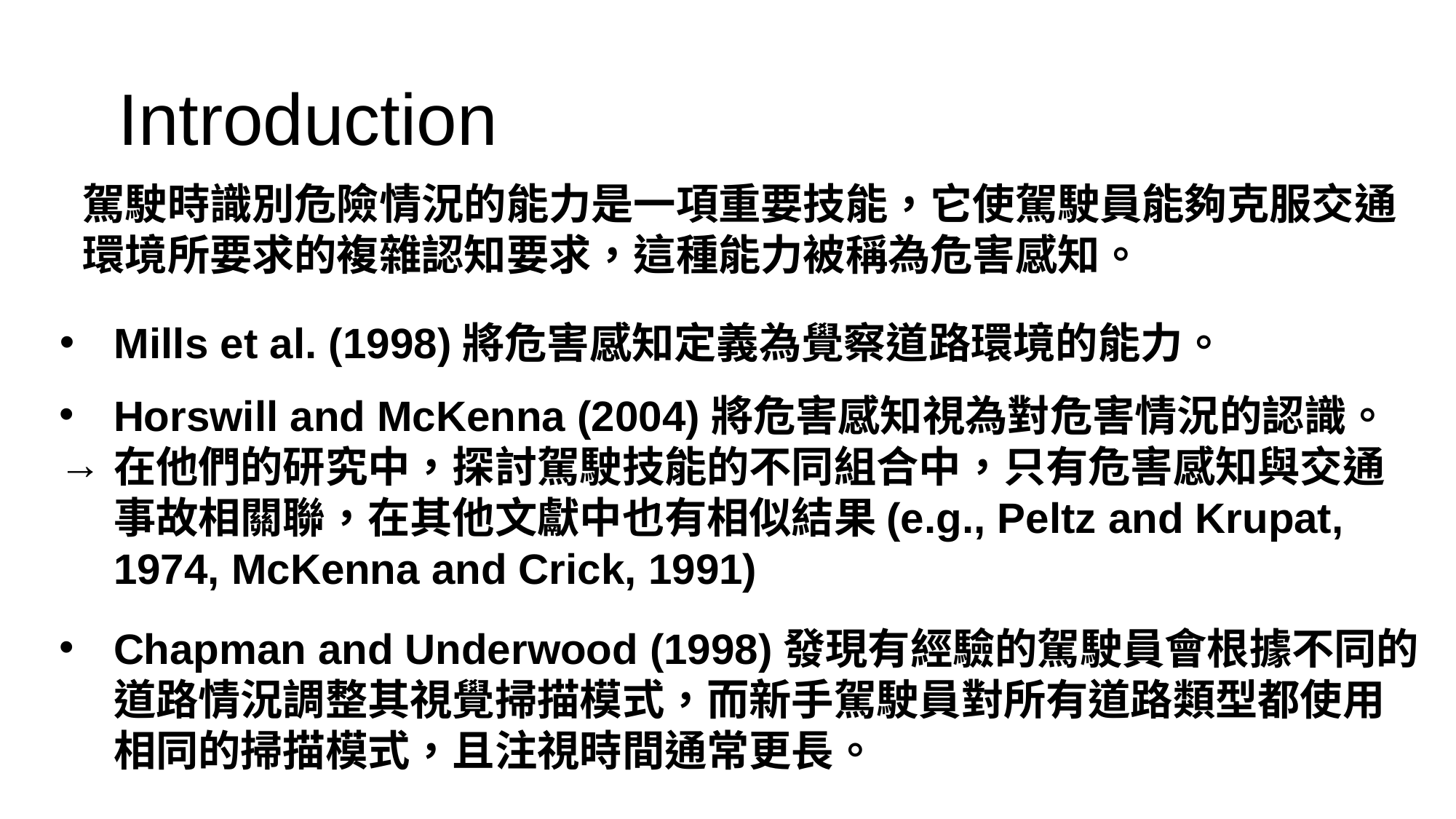

Introduction
駕駛時識別危險情況的能力是一項重要技能，它使駕駛員能夠克服交通環境所要求的複雜認知要求，這種能力被稱為危害感知。
Mills et al. (1998)將危害感知定義為覺察道路環境的能力。
Horswill and McKenna (2004)將危害感知視為對危害情況的認識。
在他們的研究中，探討駕駛技能的不同組合中，只有危害感知與交通事故相關聯，在其他文獻中也有相似結果(e.g., Peltz and Krupat, 1974, McKenna and Crick, 1991)
Chapman and Underwood (1998)發現有經驗的駕駛員會根據不同的道路情況調整其視覺掃描模式，而新手駕駛員對所有道路類型都使用相同的掃描模式，且注視時間通常更長。